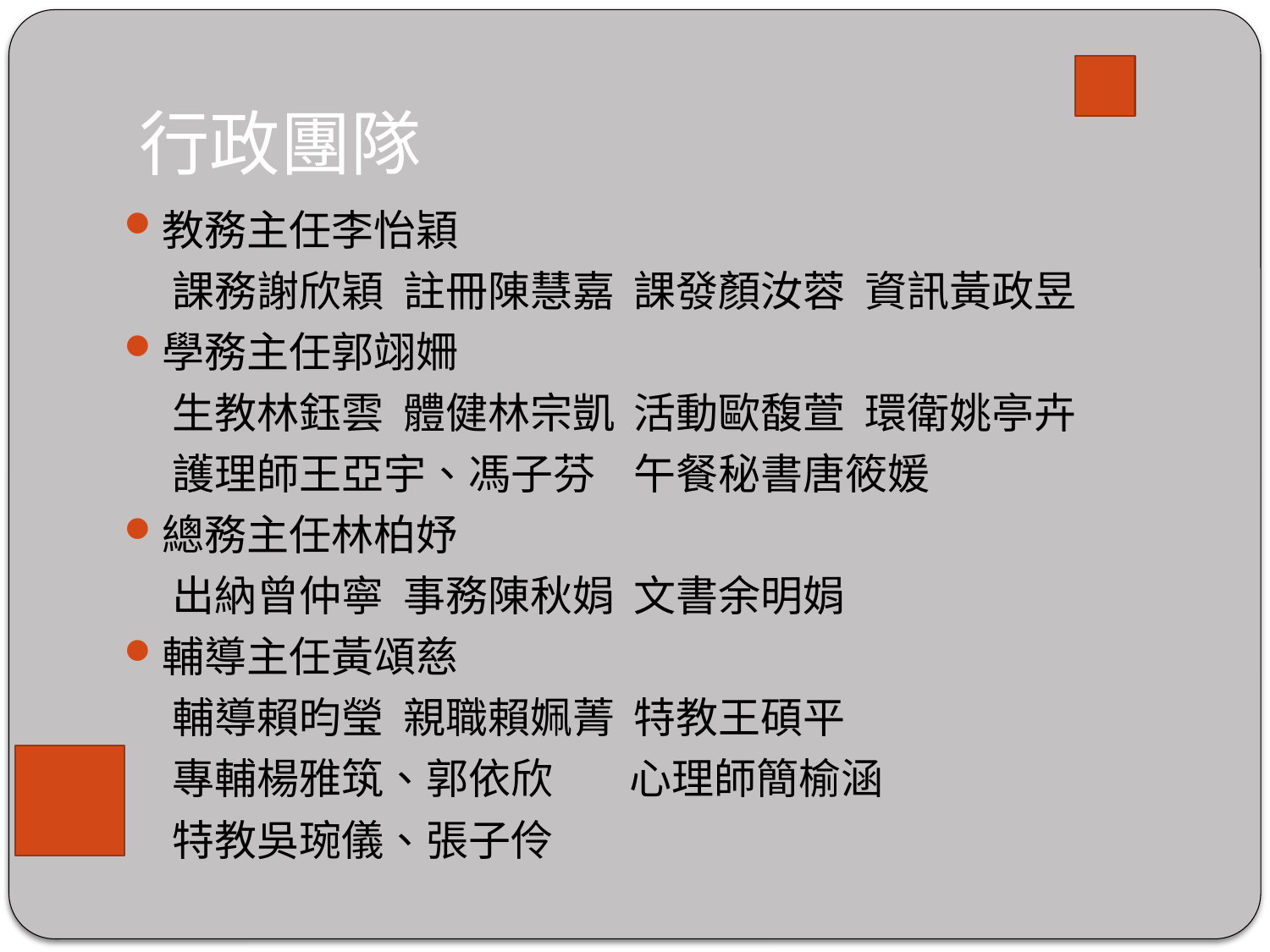

# 行政團隊

教務主任李怡穎
    課務謝欣穎  註冊陳慧嘉  課發顏汝蓉  資訊黃政昱
學務主任郭翊姍
    生教林鈺雲  體健林宗凱  活動歐馥萱  環衛姚亭卉
    護理師王亞宇、馮子芬    午餐秘書唐筱媛
總務主任林柏妤
    出納曾仲寧  事務陳秋娟  文書余明娟
輔導主任黃頌慈
    輔導賴昀瑩  親職賴姵菁  特教王碩平
    專輔楊雅筑、郭依欣        心理師簡榆涵
    特教吳琬儀、張子伶